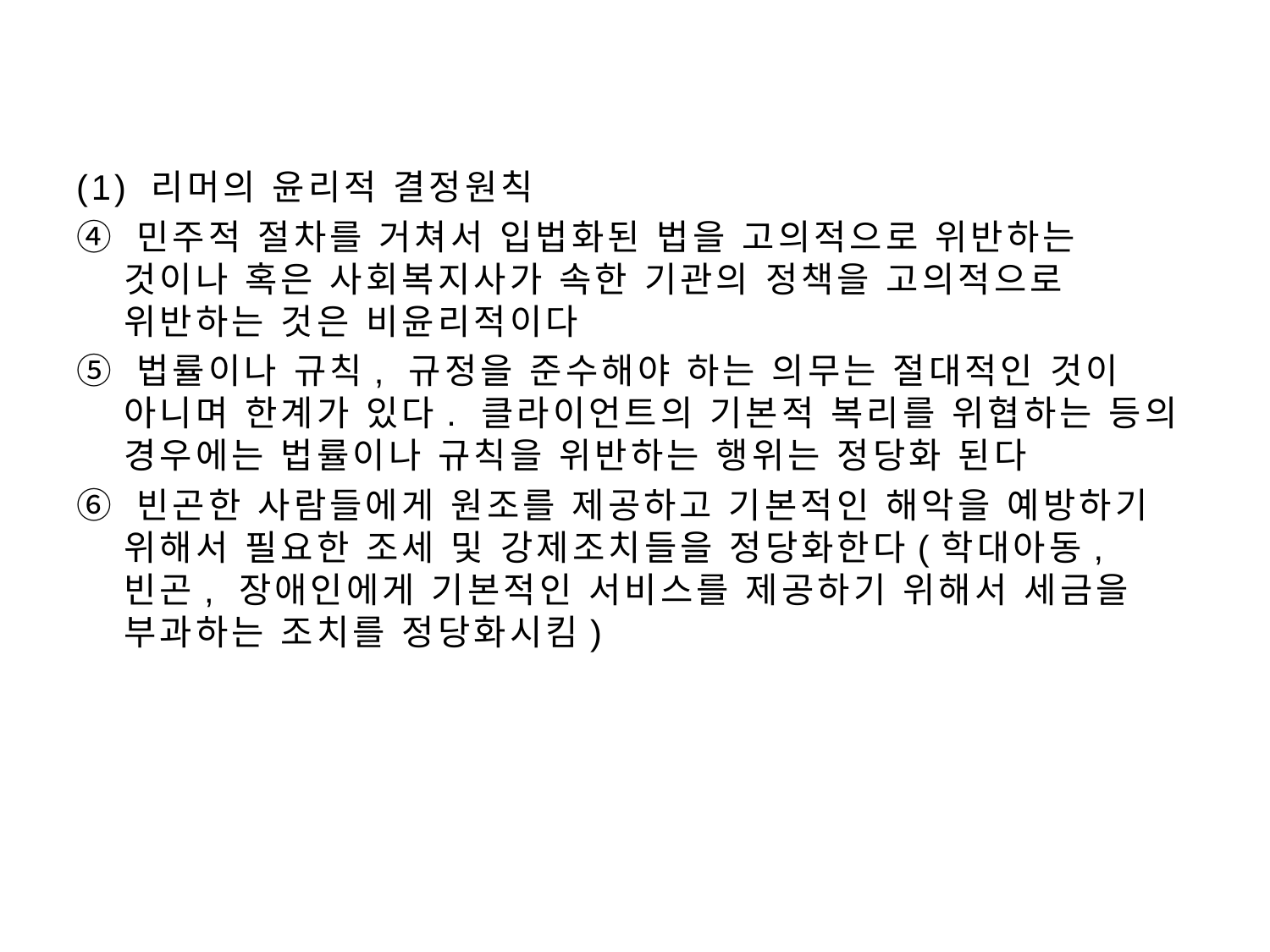

(1) 리머의 윤리적 결정원칙
④ 민주적 절차를 거쳐서 입법화된 법을 고의적으로 위반하는 것이나 혹은 사회복지사가 속한 기관의 정책을 고의적으로 위반하는 것은 비윤리적이다
⑤ 법률이나 규칙, 규정을 준수해야 하는 의무는 절대적인 것이 아니며 한계가 있다. 클라이언트의 기본적 복리를 위협하는 등의 경우에는 법률이나 규칙을 위반하는 행위는 정당화 된다
⑥ 빈곤한 사람들에게 원조를 제공하고 기본적인 해악을 예방하기 위해서 필요한 조세 및 강제조치들을 정당화한다(학대아동, 빈곤, 장애인에게 기본적인 서비스를 제공하기 위해서 세금을 부과하는 조치를 정당화시킴)